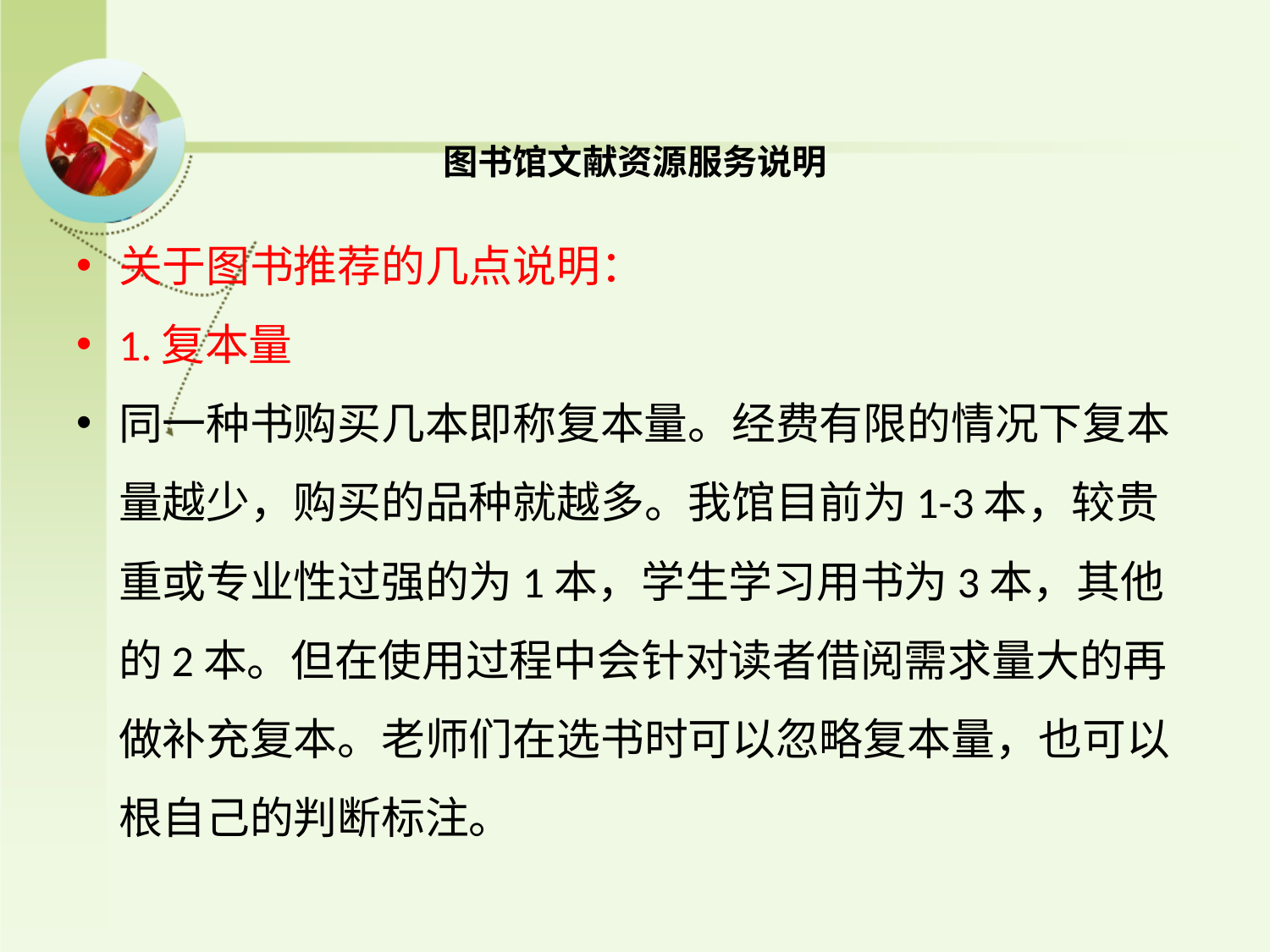

# 图书馆文献资源服务说明
关于图书推荐的几点说明：
1.复本量
同一种书购买几本即称复本量。经费有限的情况下复本量越少，购买的品种就越多。我馆目前为1-3本，较贵重或专业性过强的为1本，学生学习用书为3本，其他的2本。但在使用过程中会针对读者借阅需求量大的再做补充复本。老师们在选书时可以忽略复本量，也可以根自己的判断标注。